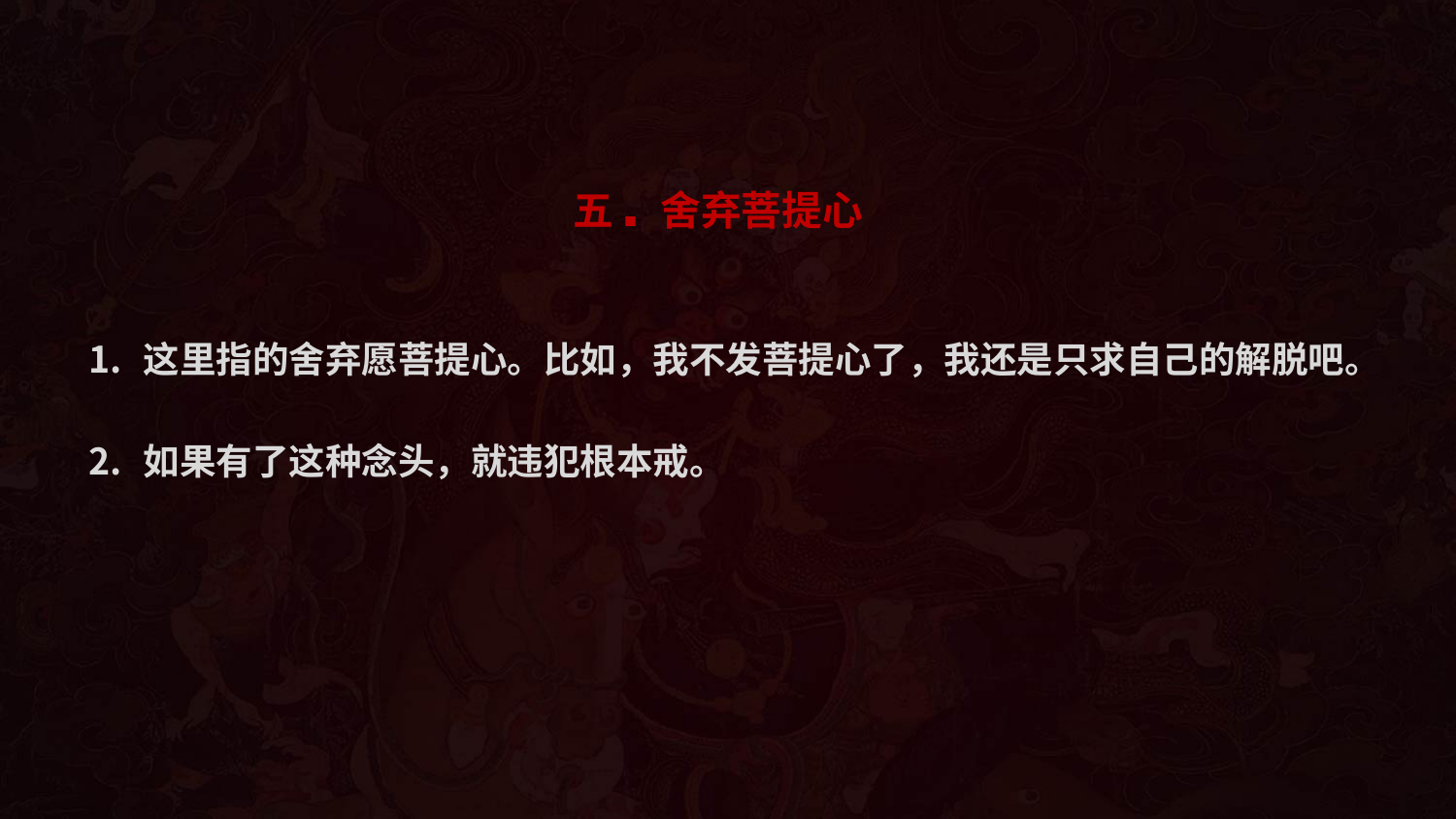

# 五. 舍弃菩提心
这里指的舍弃愿菩提心。比如，我不发菩提心了，我还是只求自己的解脱吧。

如果有了这种念头，就违犯根本戒。